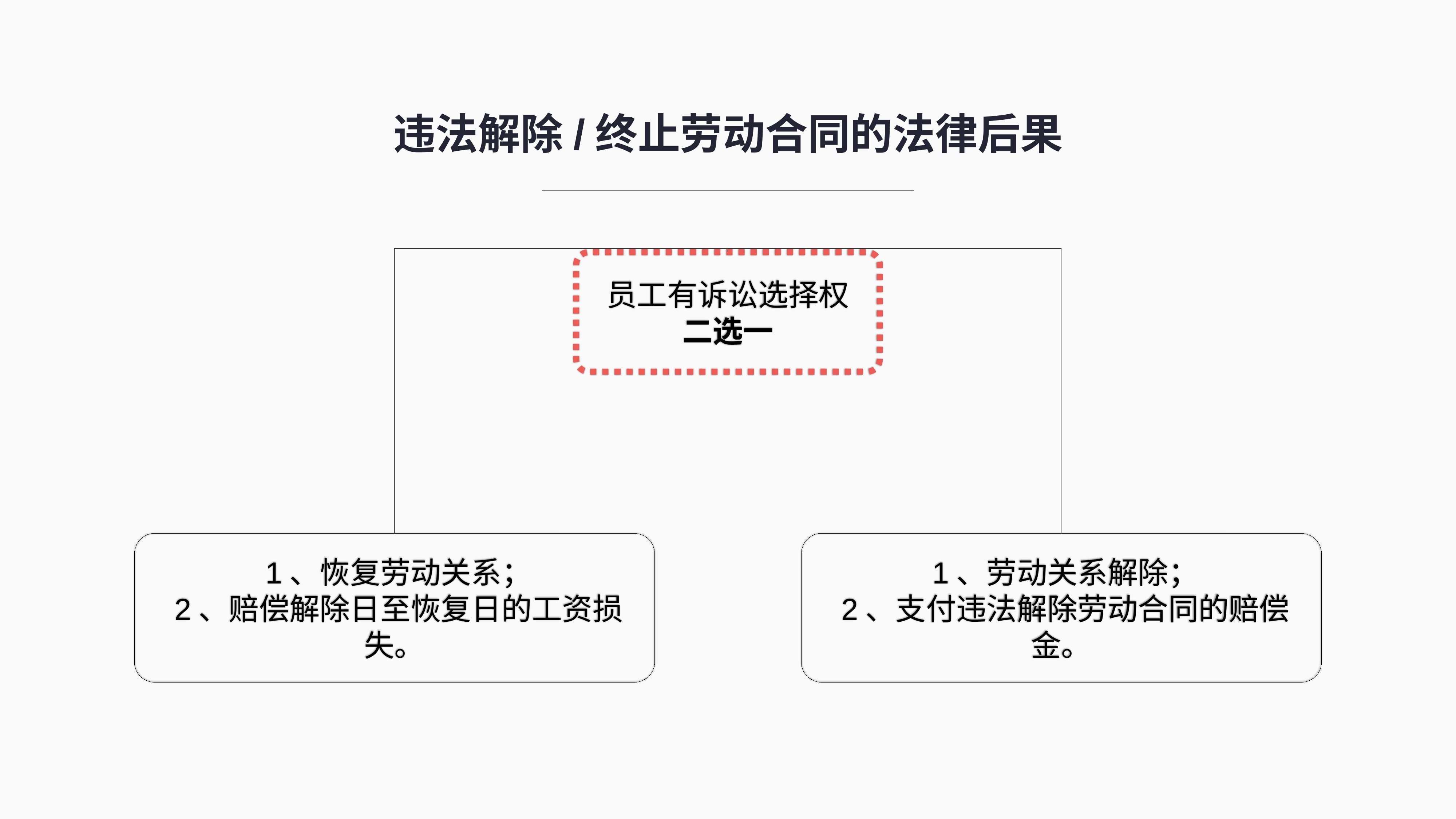

违法解除/终止劳动合同的法律后果

员工有诉讼选择权
二选一
 1、恢复劳动关系；
 2、赔偿解除日至恢复日的工资损失。
 1、劳动关系解除；
 2、支付违法解除劳动合同的赔偿金。